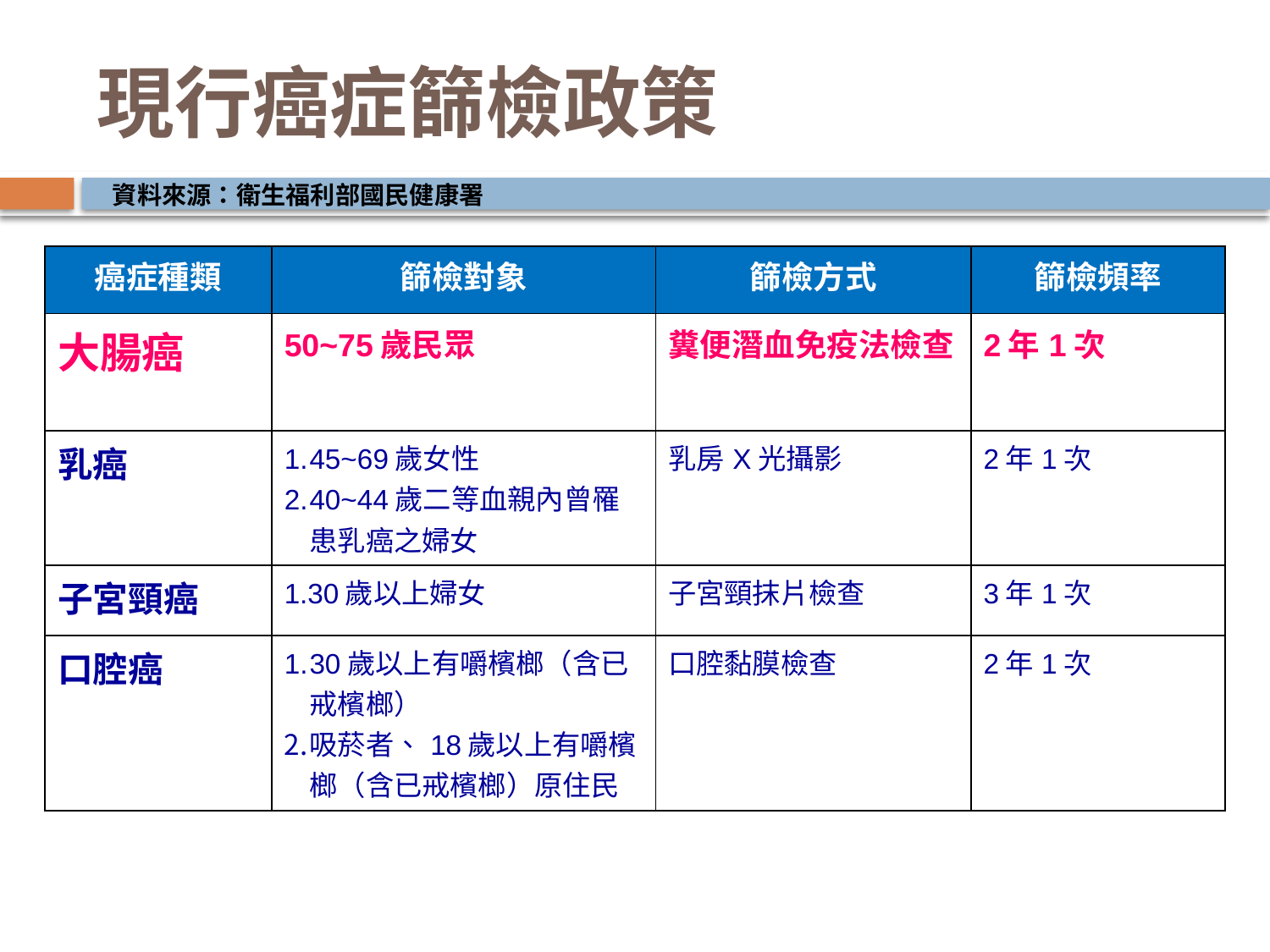

# 現行癌症篩檢政策
資料來源：衛生福利部國民健康署
| 癌症種類 | 篩檢對象 | 篩檢方式 | 篩檢頻率 |
| --- | --- | --- | --- |
| 大腸癌 | 50~75歲民眾 | 糞便潛血免疫法檢查 | 2年1次 |
| 乳癌 | 45~69歲女性 40~44歲二等血親內曾罹患乳癌之婦女 | 乳房X光攝影 | 2年1次 |
| 子宮頸癌 | 1.30歲以上婦女 | 子宮頸抹片檢查 | 3年1次 |
| 口腔癌 | 30歲以上有嚼檳榔（含已戒檳榔） 吸菸者、18歲以上有嚼檳榔（含已戒檳榔）原住民 | 口腔黏膜檢查 | 2年1次 |